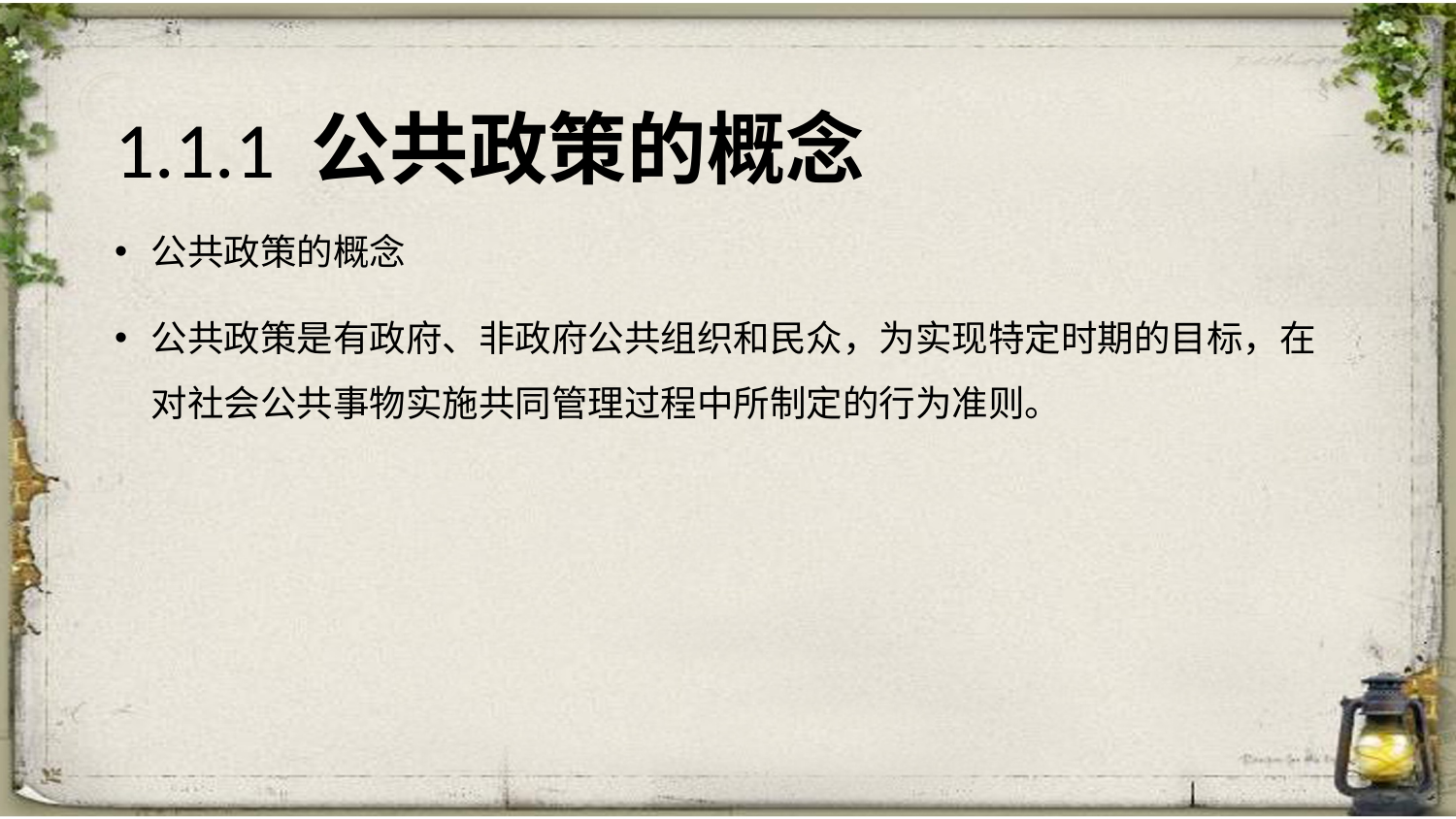

# 1.1.1 公共政策的概念
公共政策的概念
公共政策是有政府、非政府公共组织和民众，为实现特定时期的目标，在对社会公共事物实施共同管理过程中所制定的行为准则。